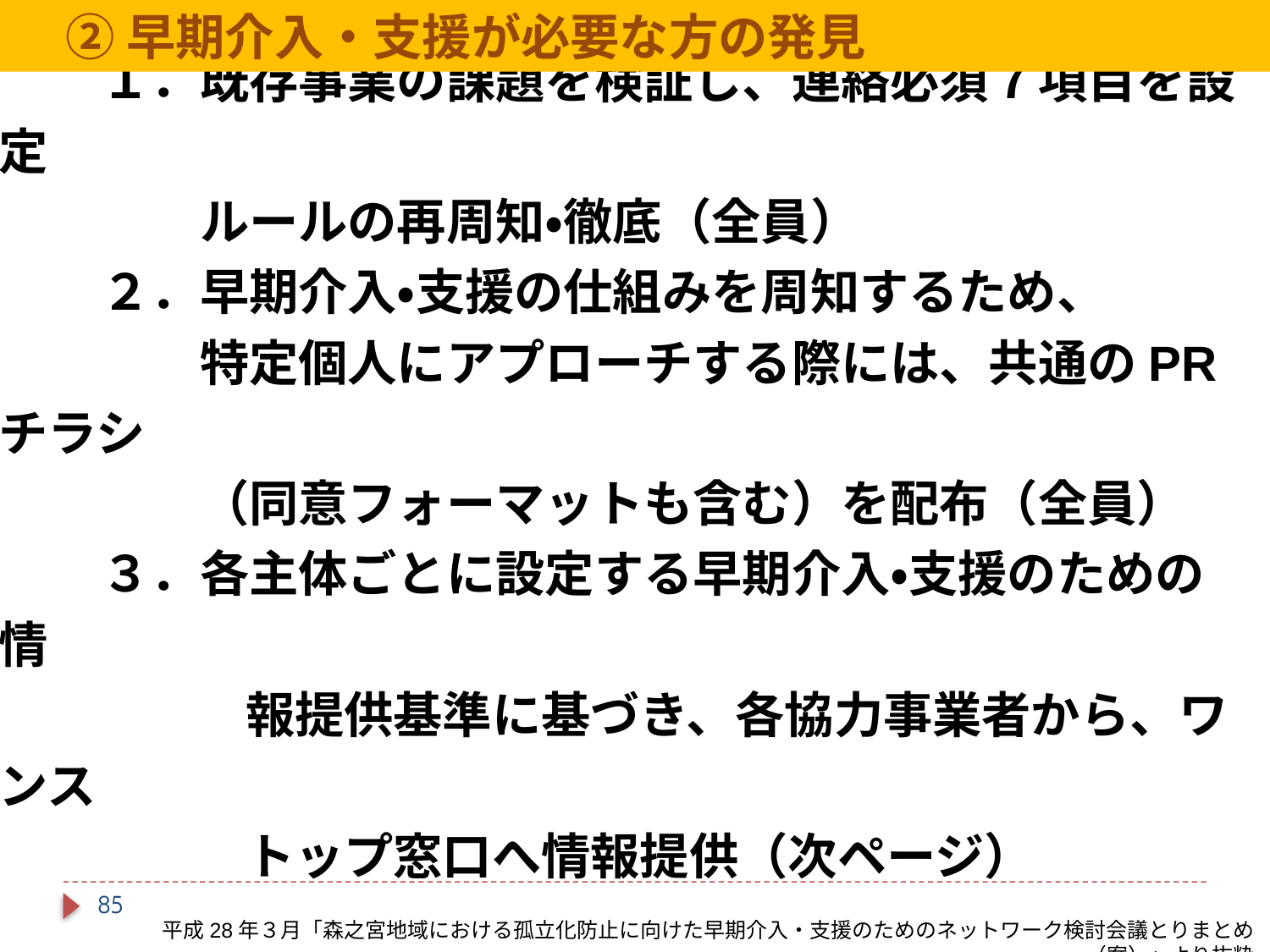

②早期介入・支援が必要な方の発見
○NW会議参画者が行う具体的取組み
　１．既存事業の課題を検証し、連絡必須７項目を設定
　　　ルールの再周知・徹底（全員）
　２．早期介入・支援の仕組みを周知するため、
　　　特定個人にアプローチする際には、共通のPRチラシ
　　　（同意フォーマットも含む）を配布（全員）
　３．各主体ごとに設定する早期介入・支援のための情
　　　　　報提供基準に基づき、各協力事業者から、ワンス
　　　　　トップ窓口へ情報提供（次ページ）

○地域力向上につながる取組みの検討
85
平成28年３月「森之宮地域における孤立化防止に向けた早期介入・支援のためのネットワーク検討会議とりまとめ（案）」より抜粋